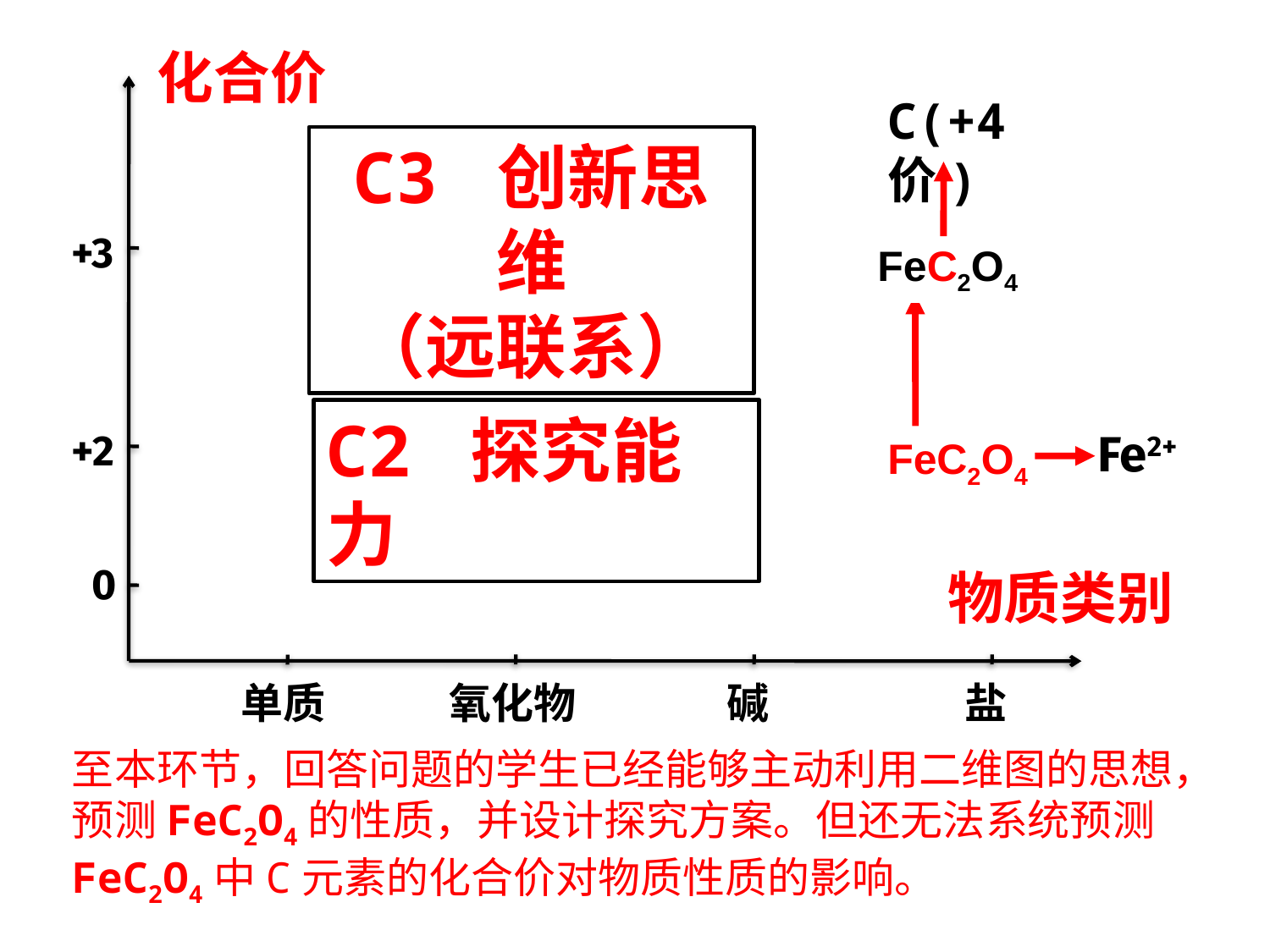

化合价
+3
+2
  0
单质
氧化物
碱
盐
物质类别
C(+4价)

C3 创新思维
（远联系）
FeC2O4
Fe3+

C2 探究能力
Fe2+

FeC2O4
至本环节，回答问题的学生已经能够主动利用二维图的思想，预测FeC2O4的性质，并设计探究方案。但还无法系统预测FeC2O4中C元素的化合价对物质性质的影响。